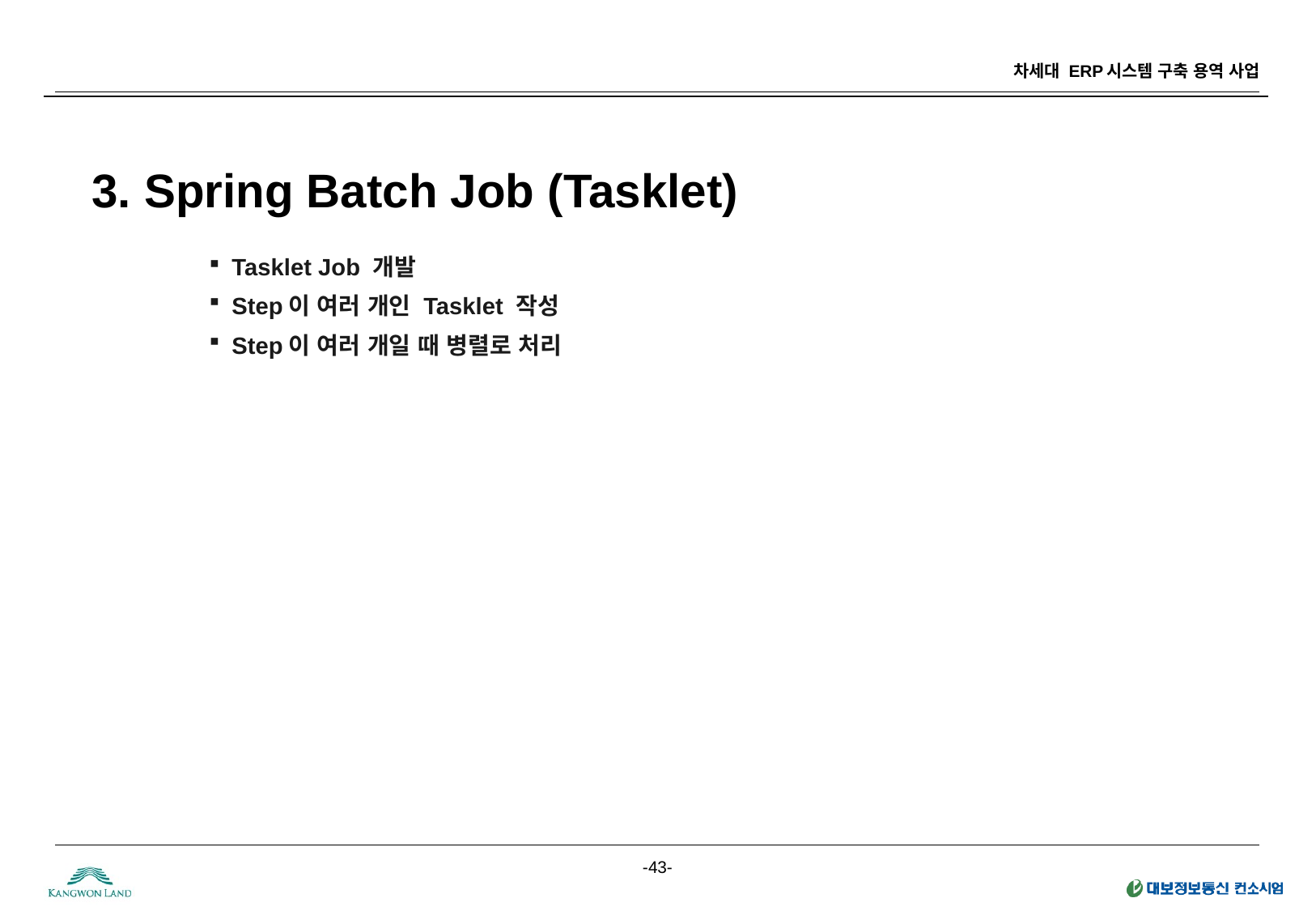

3. Spring Batch Job (Tasklet)
Tasklet Job 개발
Step이 여러 개인 Tasklet 작성
Step이 여러 개일 때 병렬로 처리